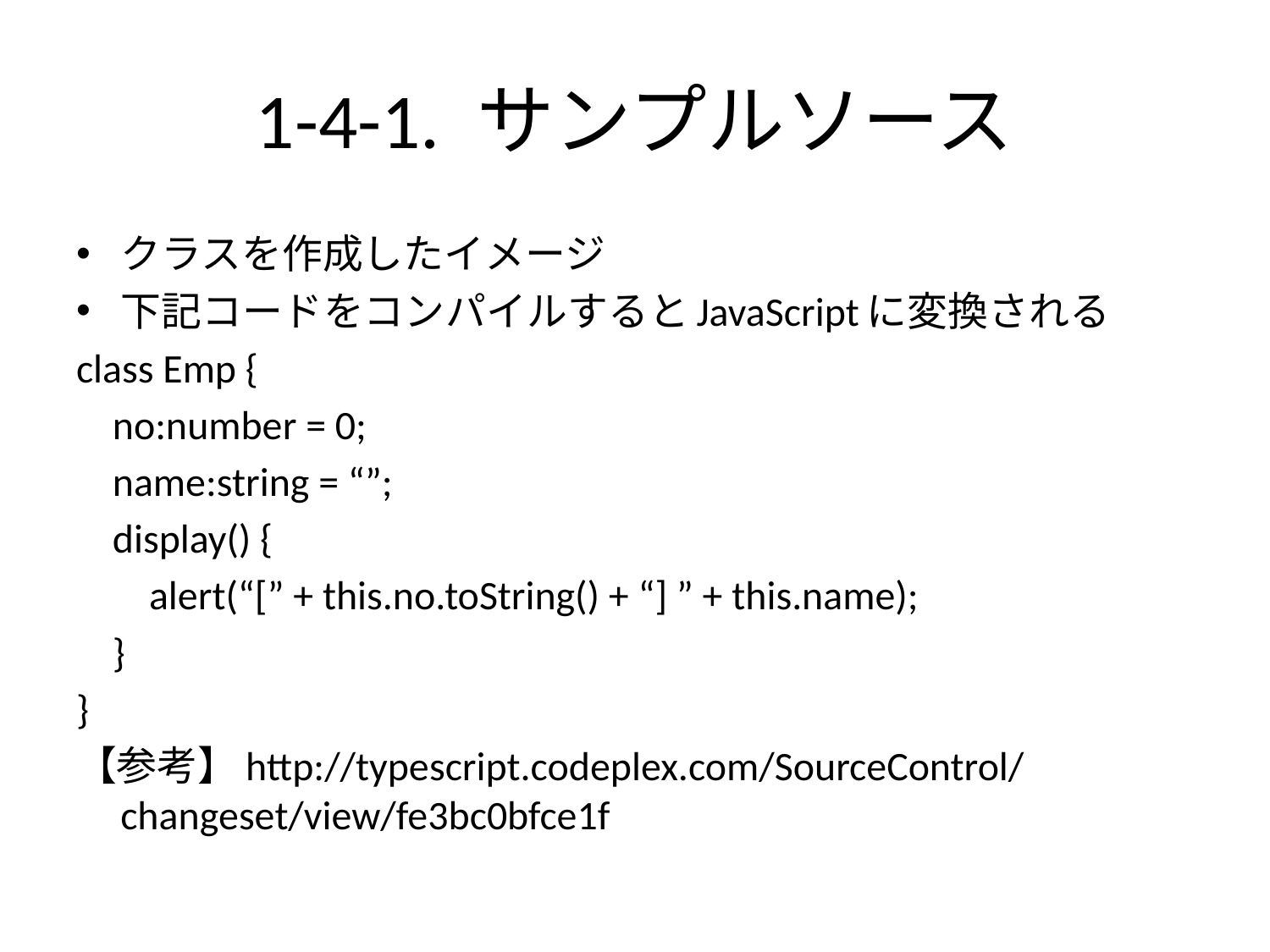

# 1-4-1. サンプルソース
クラスを作成したイメージ
下記コードをコンパイルするとJavaScriptに変換される
class Emp {
    no:number = 0;
    name:string = “”;
    display() {
        alert(“[” + this.no.toString() + “] ” + this.name);
    }
}
【参考】http://typescript.codeplex.com/SourceControl/changeset/view/fe3bc0bfce1f